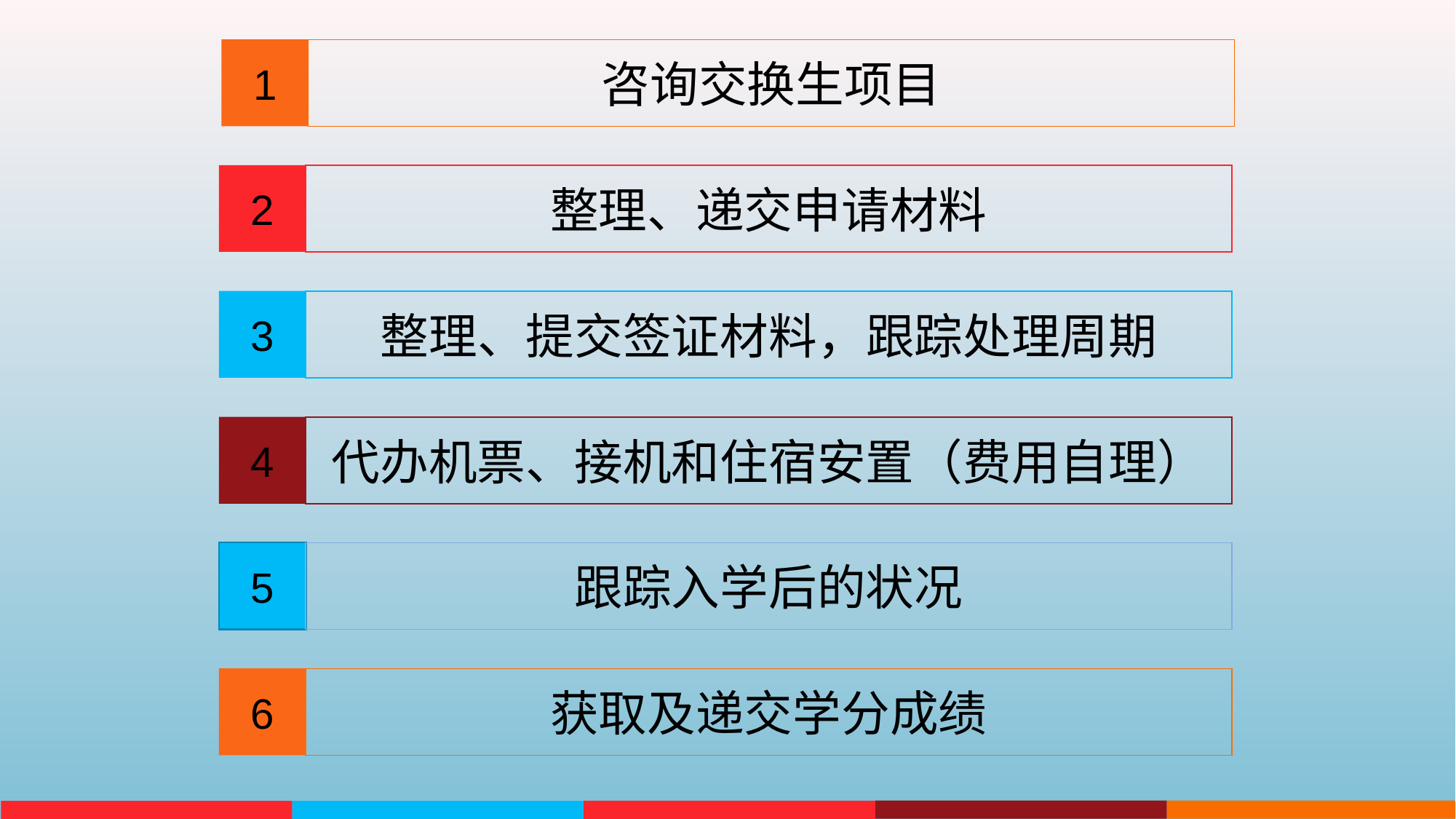

1
咨询交换生项目
2
整理、递交申请材料
3
整理、提交签证材料，跟踪处理周期
4
代办机票、接机和住宿安置（费用自理）
5
跟踪入学后的状况
6
获取及递交学分成绩
31